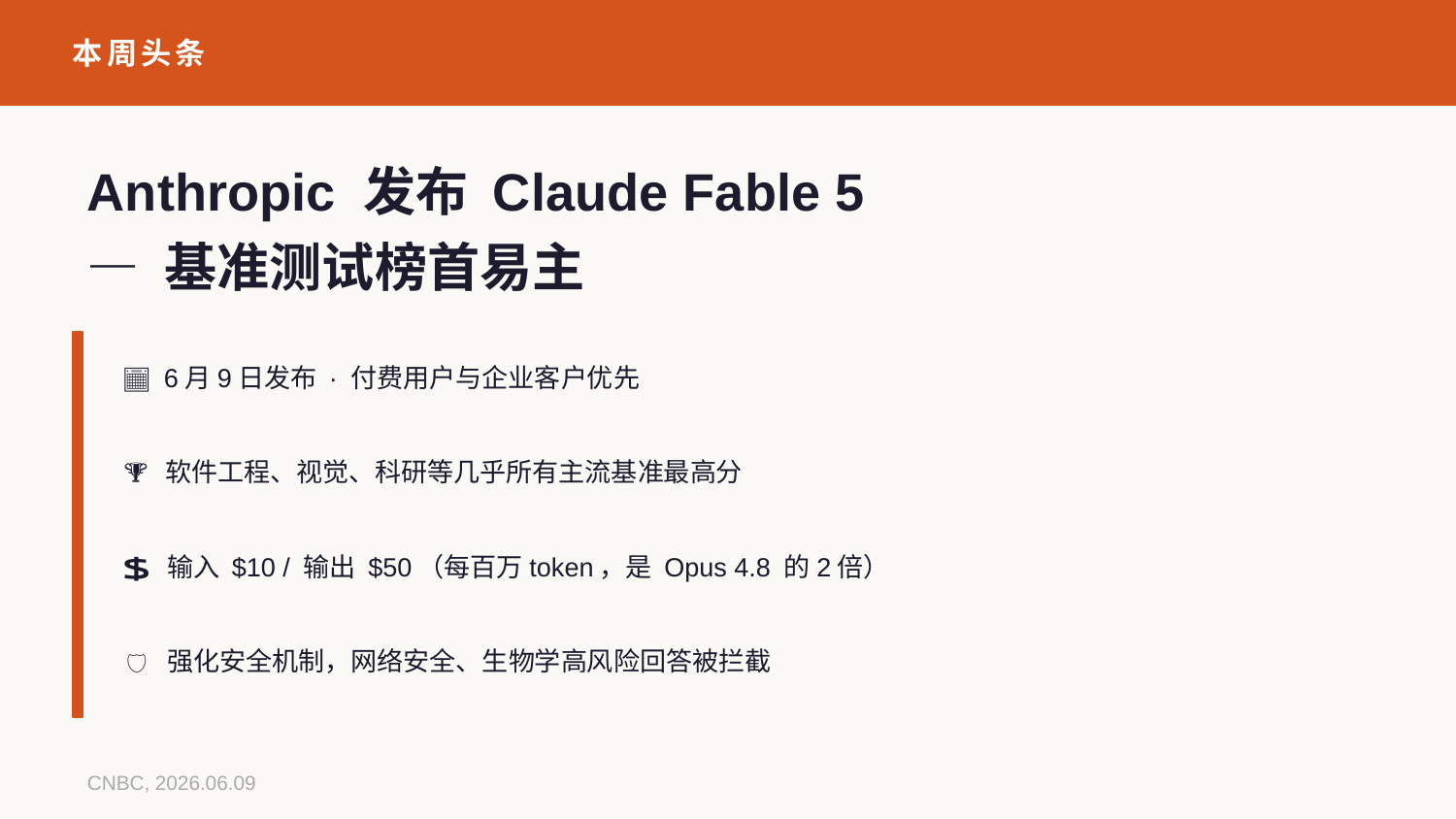

本周头条
Anthropic 发布 Claude Fable 5
— 基准测试榜首易主

📅  6月9日发布 · 付费用户与企业客户优先
🏆  软件工程、视觉、科研等几乎所有主流基准最高分
💲  输入 $10 / 输出 $50（每百万token，是 Opus 4.8 的2倍）
🛡️  强化安全机制，网络安全、生物学高风险回答被拦截
CNBC, 2026.06.09